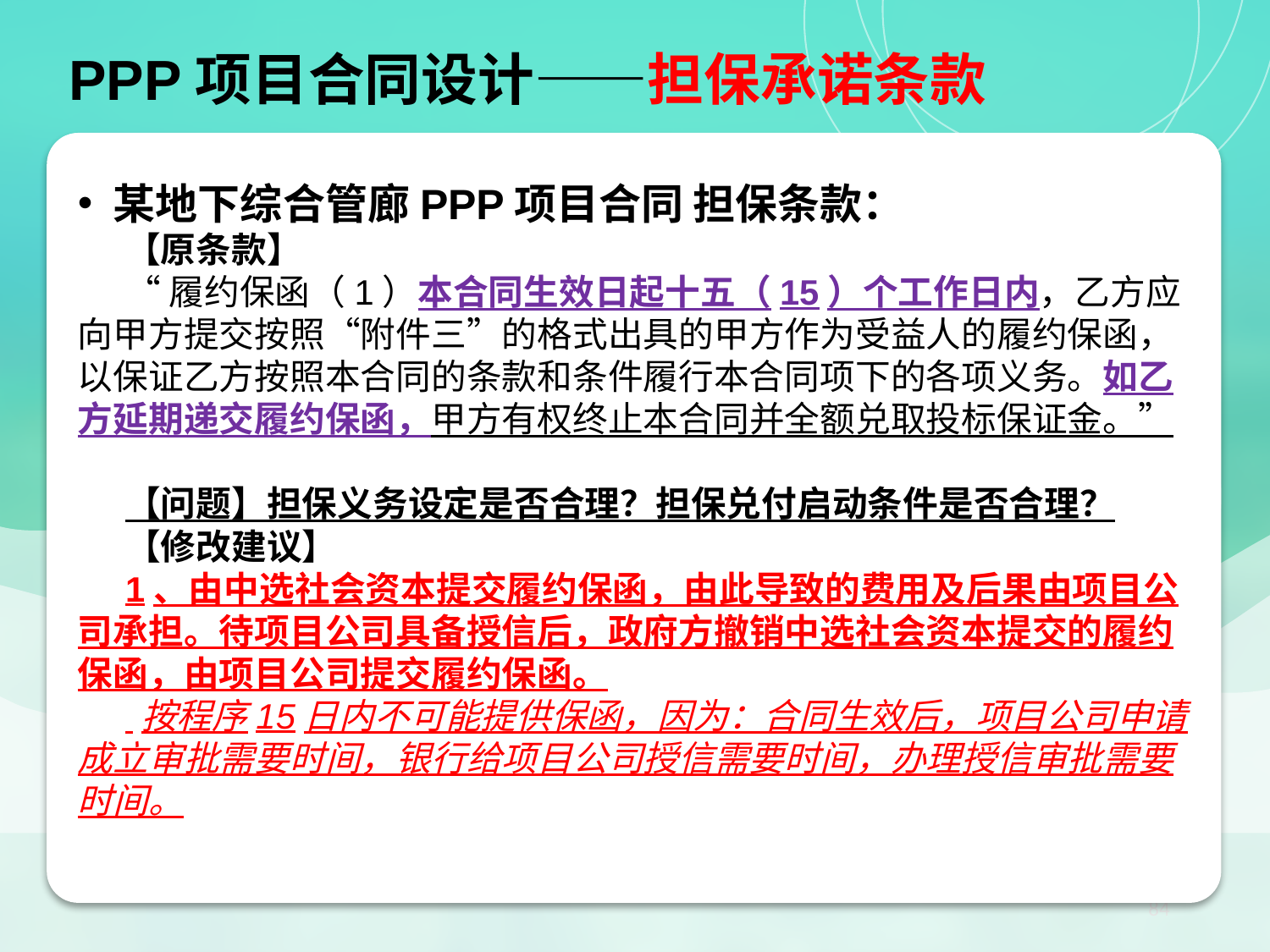

PPP项目合同设计——担保承诺条款
【小结】PPP项目核心法律关系：项目合同
某地下综合管廊PPP项目合同 担保条款：
【原条款】
“履约保函（1）本合同生效日起十五（15）个工作日内，乙方应向甲方提交按照“附件三”的格式出具的甲方作为受益人的履约保函，以保证乙方按照本合同的条款和条件履行本合同项下的各项义务。如乙方延期递交履约保函，甲方有权终止本合同并全额兑取投标保证金。”

【问题】担保义务设定是否合理？担保兑付启动条件是否合理？
【修改建议】
1、由中选社会资本提交履约保函，由此导致的费用及后果由项目公司承担。待项目公司具备授信后，政府方撤销中选社会资本提交的履约保函，由项目公司提交履约保函。
 按程序15日内不可能提供保函，因为：合同生效后，项目公司申请成立审批需要时间，银行给项目公司授信需要时间，办理授信审批需要时间。

84